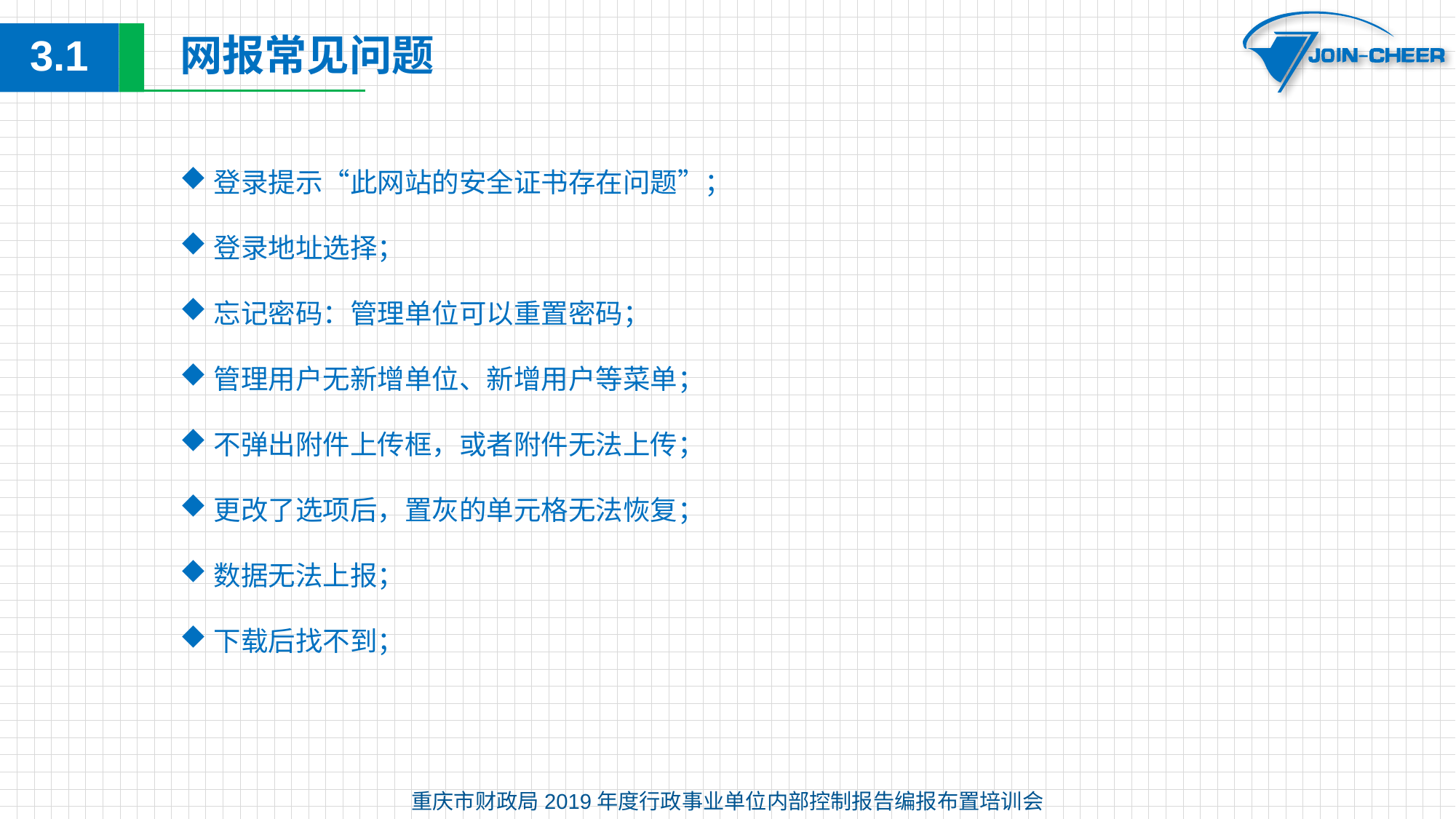

# 网报常见问题
3.1
登录提示“此网站的安全证书存在问题”；
登录地址选择；
忘记密码：管理单位可以重置密码；
管理用户无新增单位、新增用户等菜单；
不弹出附件上传框，或者附件无法上传；
更改了选项后，置灰的单元格无法恢复；
数据无法上报；
下载后找不到；
重庆市财政局2019年度行政事业单位内部控制报告编报布置培训会